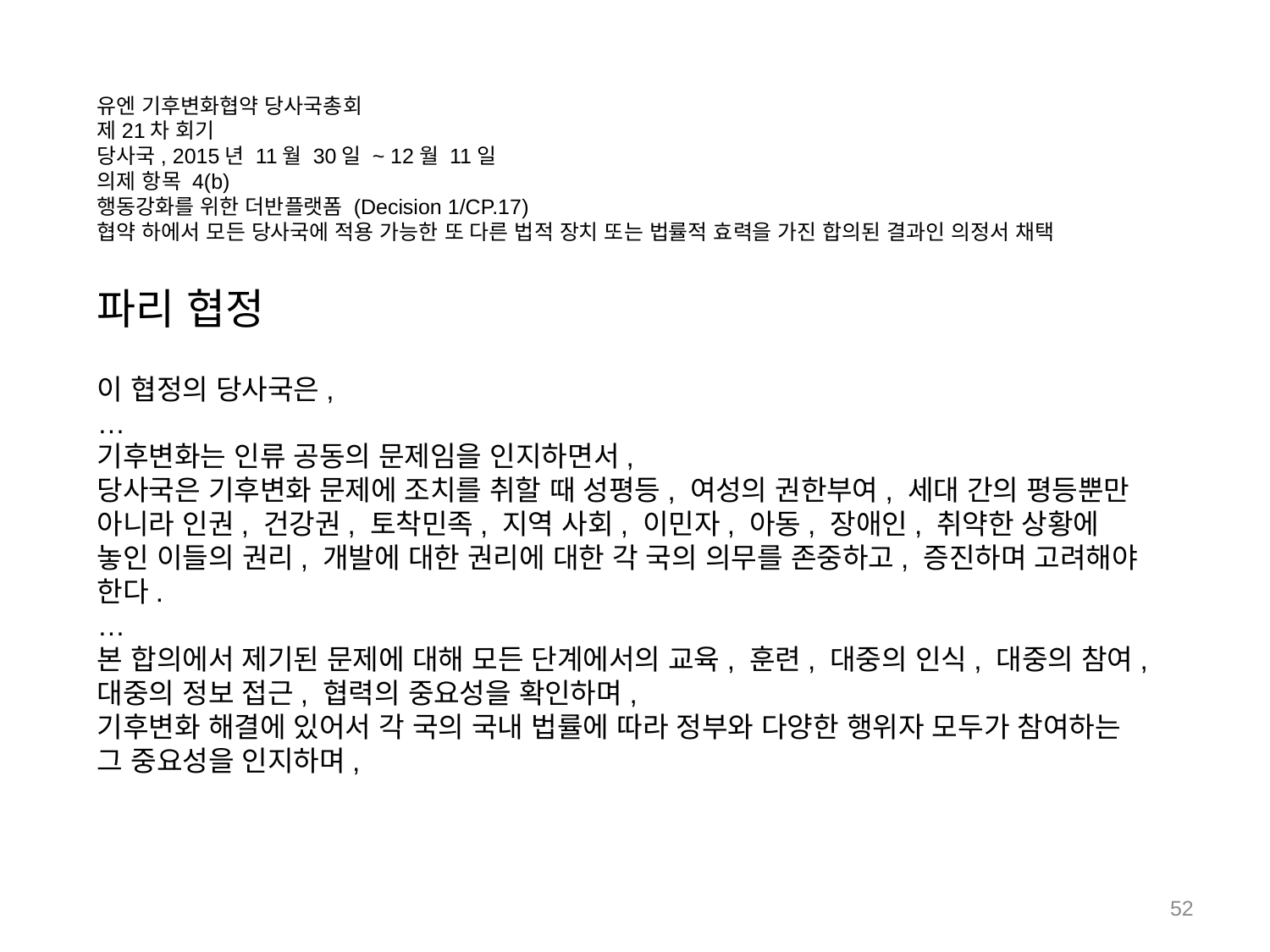

유엔 기후변화협약 당사국총회
제21차 회기
당사국, 2015년 11월 30일 ~ 12월 11일
의제 항목 4(b)
행동강화를 위한 더반플랫폼 (Decision 1/CP.17)
협약 하에서 모든 당사국에 적용 가능한 또 다른 법적 장치 또는 법률적 효력을 가진 합의된 결과인 의정서 채택

파리 협정

이 협정의 당사국은,
…
기후변화는 인류 공동의 문제임을 인지하면서,
당사국은 기후변화 문제에 조치를 취할 때 성평등, 여성의 권한부여, 세대 간의 평등뿐만 아니라 인권, 건강권, 토착민족, 지역 사회, 이민자, 아동, 장애인, 취약한 상황에 놓인 이들의 권리, 개발에 대한 권리에 대한 각 국의 의무를 존중하고, 증진하며 고려해야 한다.
…
본 합의에서 제기된 문제에 대해 모든 단계에서의 교육, 훈련, 대중의 인식, 대중의 참여, 대중의 정보 접근, 협력의 중요성을 확인하며,
기후변화 해결에 있어서 각 국의 국내 법률에 따라 정부와 다양한 행위자 모두가 참여하는 그 중요성을 인지하며,

52